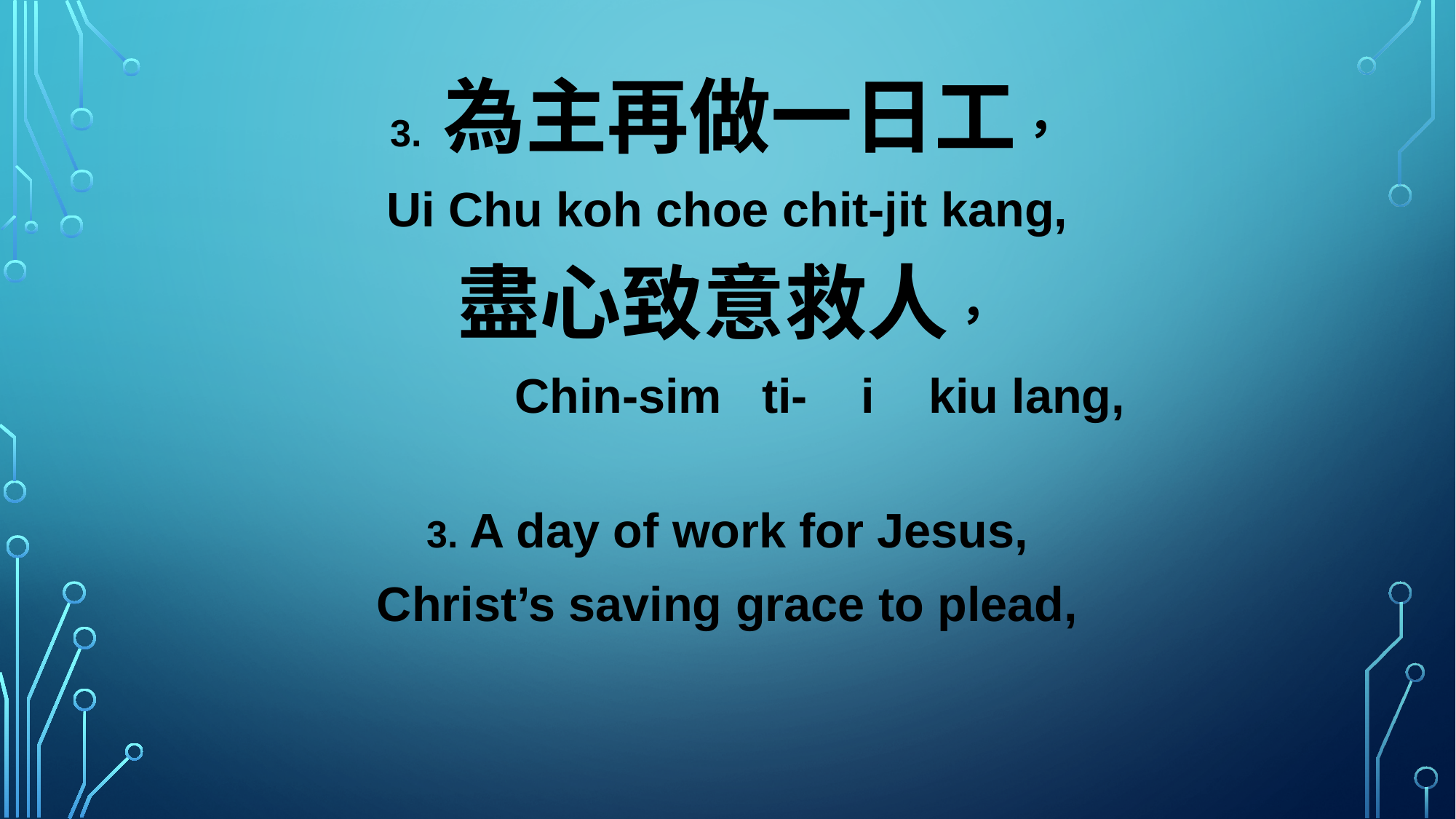

3. 為主再做一日工，
Ui Chu koh choe chit-jit kang,
盡心致意救人，
                       Chin-sim   ti-    i    kiu lang,

3. A day of work for Jesus,
Christ’s saving grace to plead,